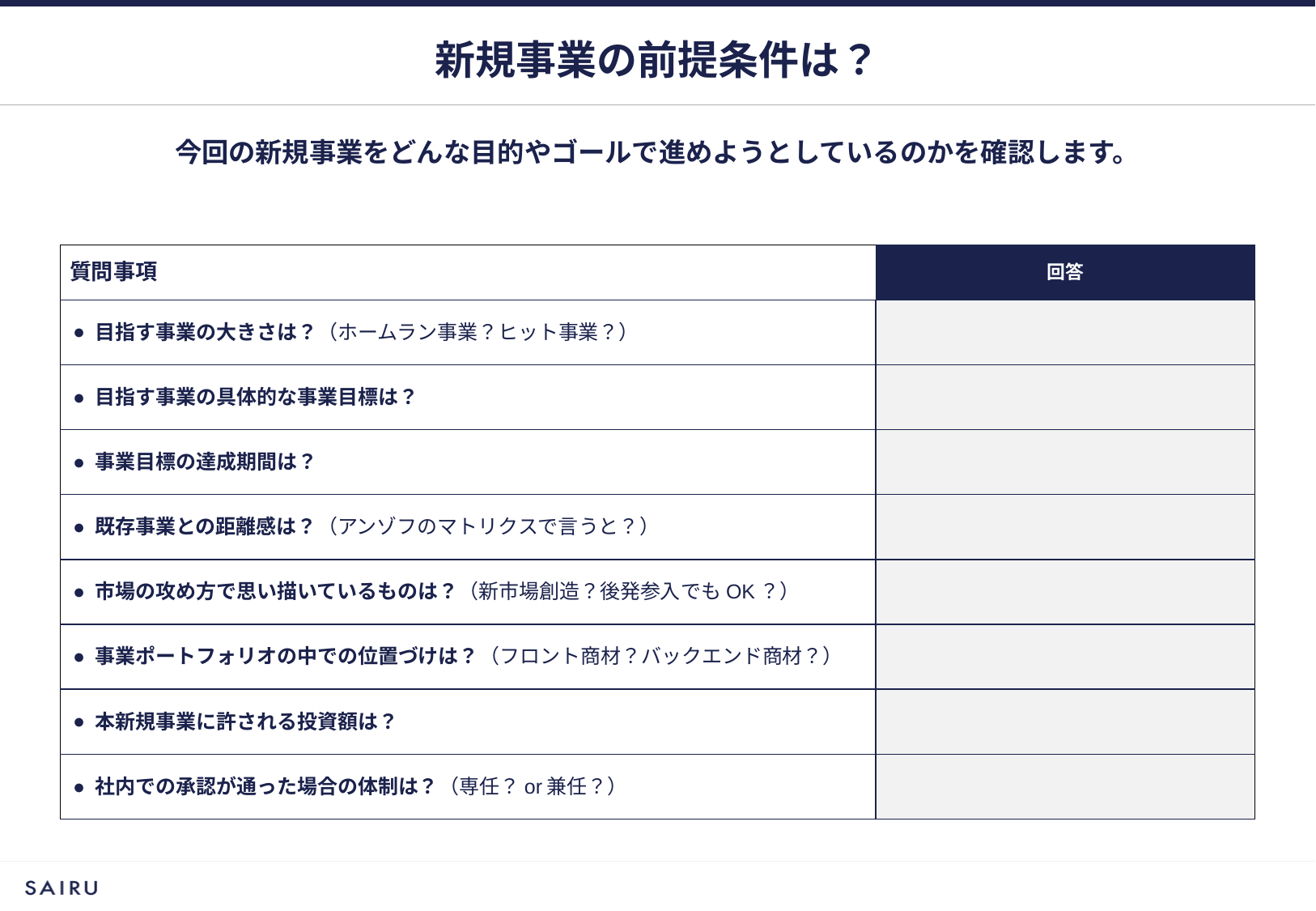

# 新規事業の前提条件は？
今回の新規事業をどんな目的やゴールで進めようとしているのかを確認します。
| 質問事項 | 回答 |
| --- | --- |
| 目指す事業の大きさは？（ホームラン事業？ヒット事業？） |  |
| 目指す事業の具体的な事業目標は？ |  |
| 事業目標の達成期間は？ |  |
| 既存事業との距離感は？（アンゾフのマトリクスで言うと？） |  |
| 市場の攻め方で思い描いているものは？（新市場創造？後発参入でもOK？） |  |
| 事業ポートフォリオの中での位置づけは？（フロント商材？バックエンド商材？） |  |
| 本新規事業に許される投資額は？ |  |
| 社内での承認が通った場合の体制は？（専任？or兼任？） |  |